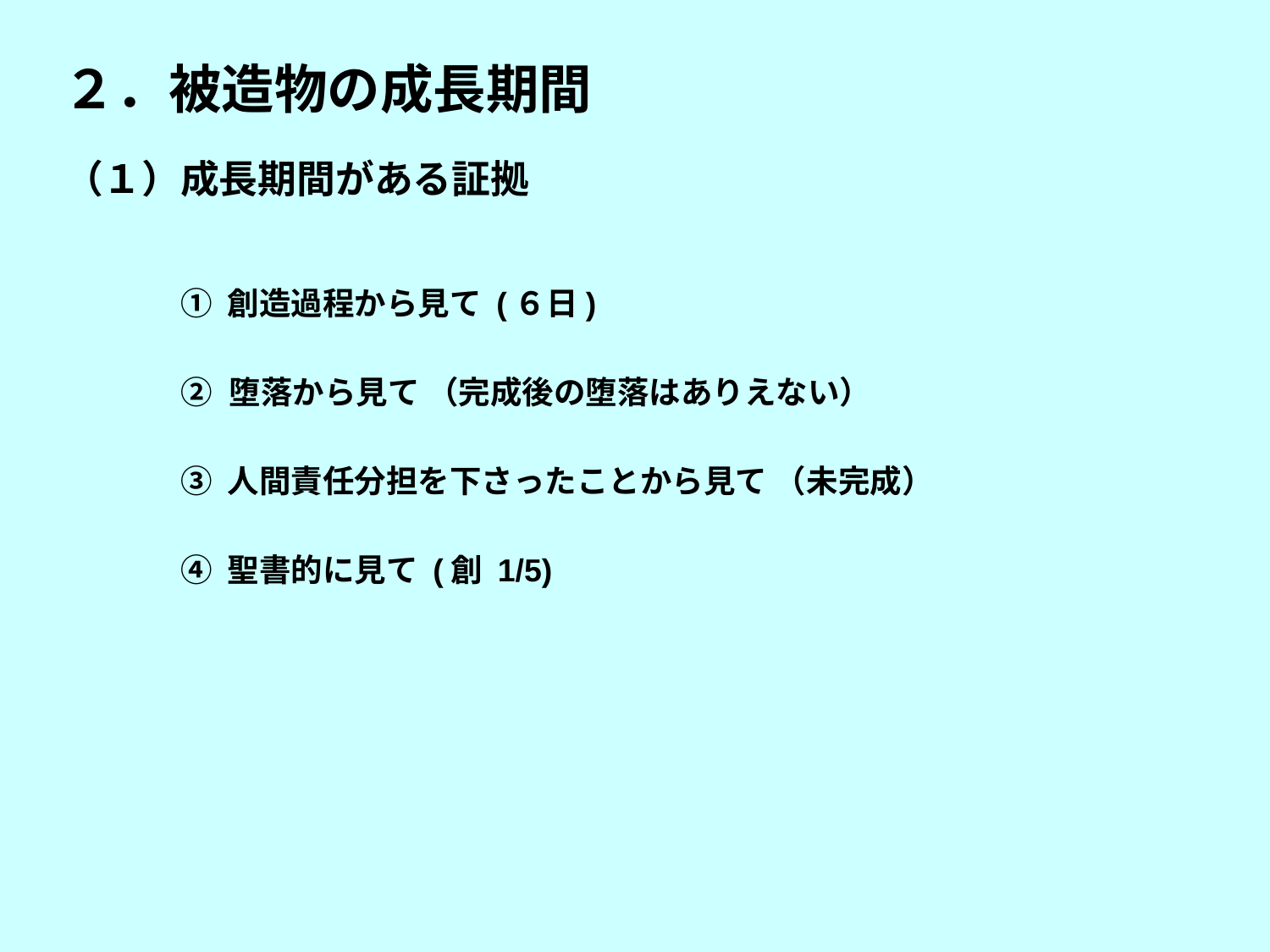

２．被造物の成長期間
（１）成長期間がある証拠
① 創造過程から見て (６日)
② 堕落から見て （完成後の堕落はありえない）
③ 人間責任分担を下さったことから見て （未完成）
④ 聖書的に見て (創 1/5)